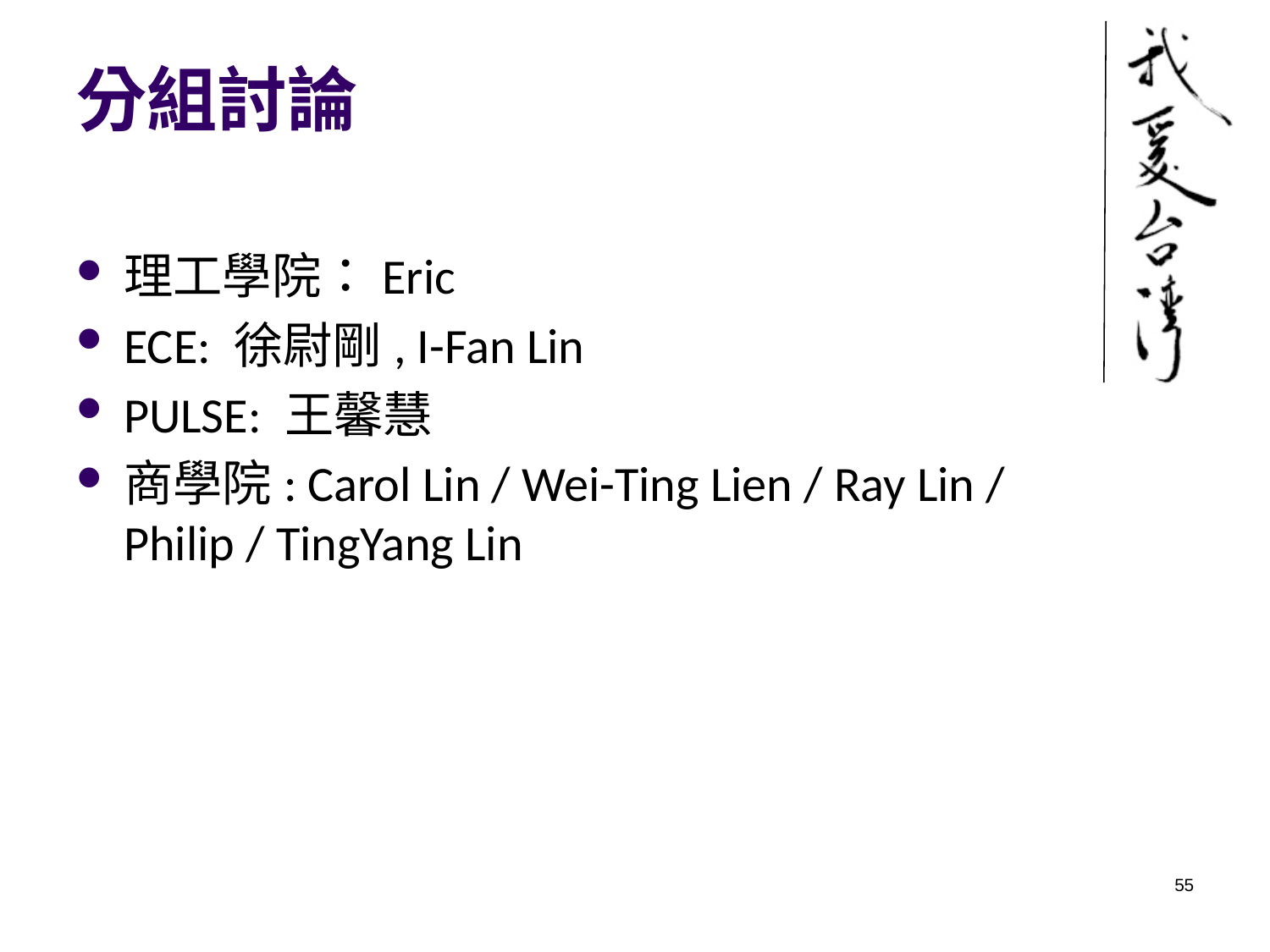

# 分組討論
理工學院：Eric
ECE: 徐尉剛, I-Fan Lin
PULSE: 王馨慧
商學院: Carol Lin / Wei-Ting Lien / Ray Lin / Philip / TingYang Lin
55